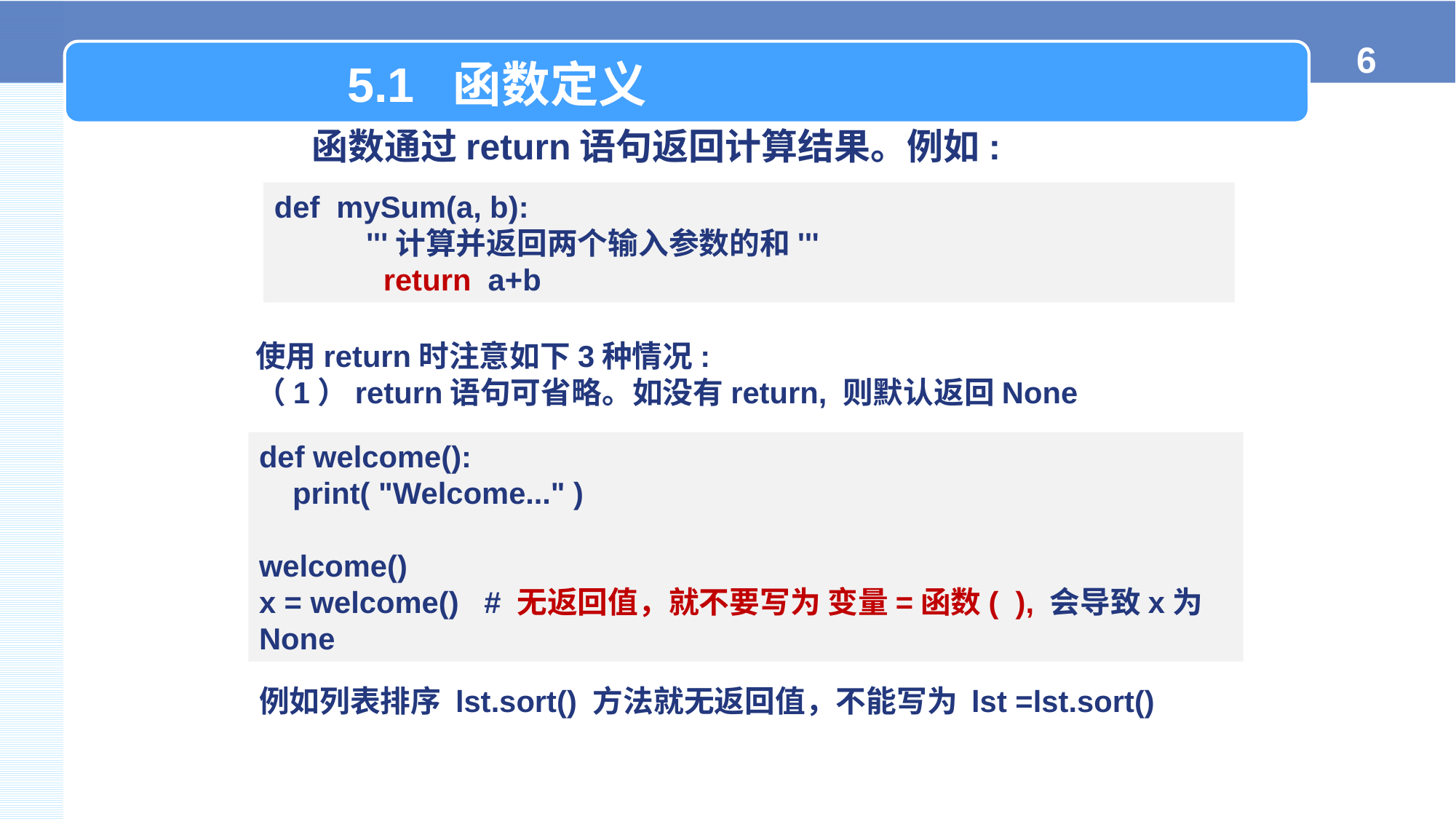

5.1  函数定义
函数通过return语句返回计算结果。例如:
def  mySum(a, b):
           '''计算并返回两个输入参数的和'''
	return  a+b
使用return时注意如下3种情况:
（1）return语句可省略。如没有return, 则默认返回None
def welcome():
    print( "Welcome..." )

welcome()
x = welcome()   # 无返回值，就不要写为 变量=函数(  ), 会导致x为None
例如列表排序 lst.sort() 方法就无返回值，不能写为 lst =lst.sort()